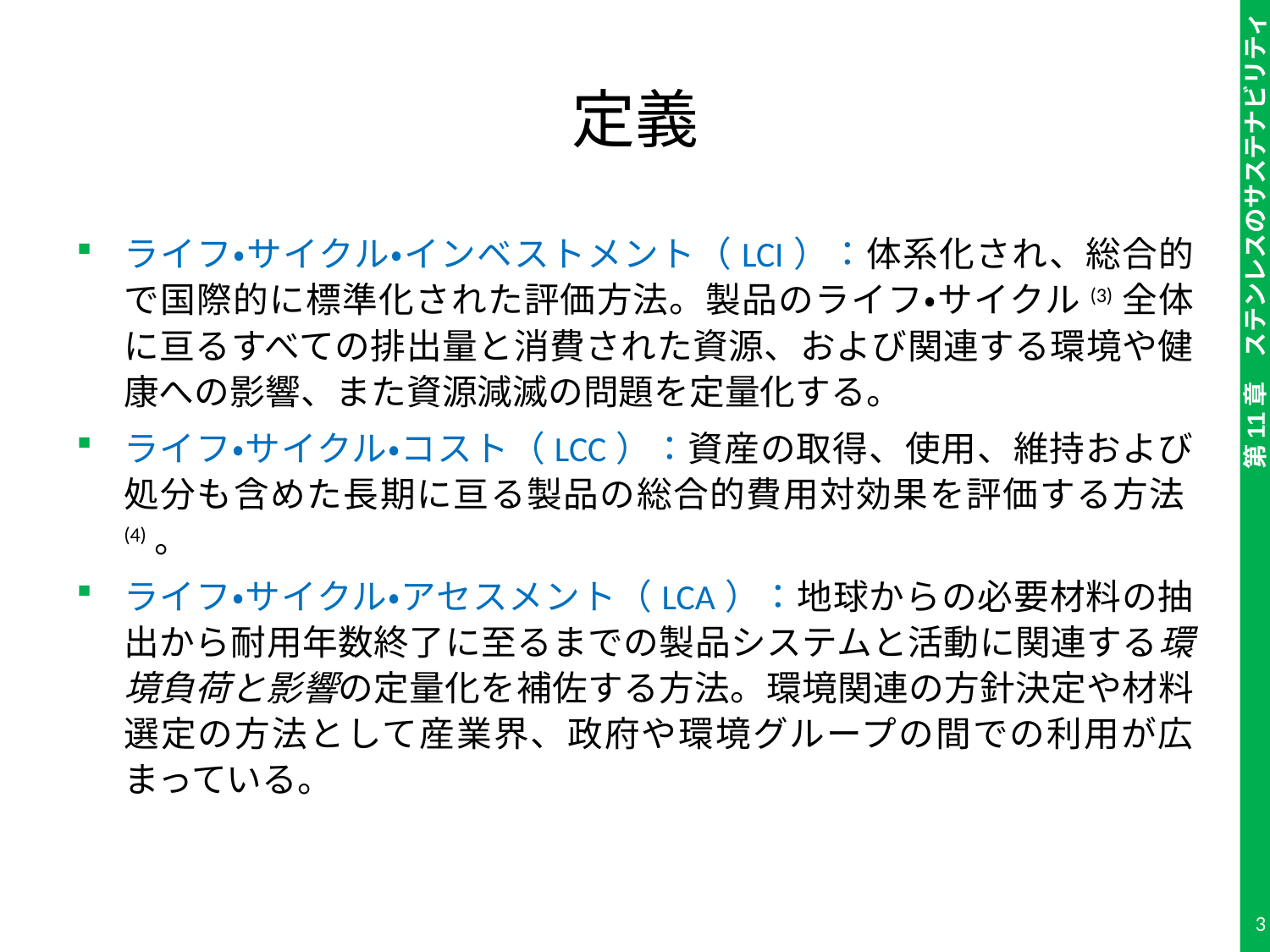

# 定義
ライフ・サイクル・インベストメント（LCI）：体系化され、総合的で国際的に標準化された評価方法。製品のライフ・サイクル(3)全体に亘るすべての排出量と消費された資源、および関連する環境や健康への影響、また資源減滅の問題を定量化する。
ライフ・サイクル・コスト（LCC）：資産の取得、使用、維持および処分も含めた長期に亘る製品の総合的費用対効果を評価する方法(4)。
ライフ・サイクル・アセスメント（LCA）：地球からの必要材料の抽出から耐用年数終了に至るまでの製品システムと活動に関連する環境負荷と影響の定量化を補佐する方法。環境関連の方針決定や材料選定の方法として産業界、政府や環境グループの間での利用が広まっている。
3